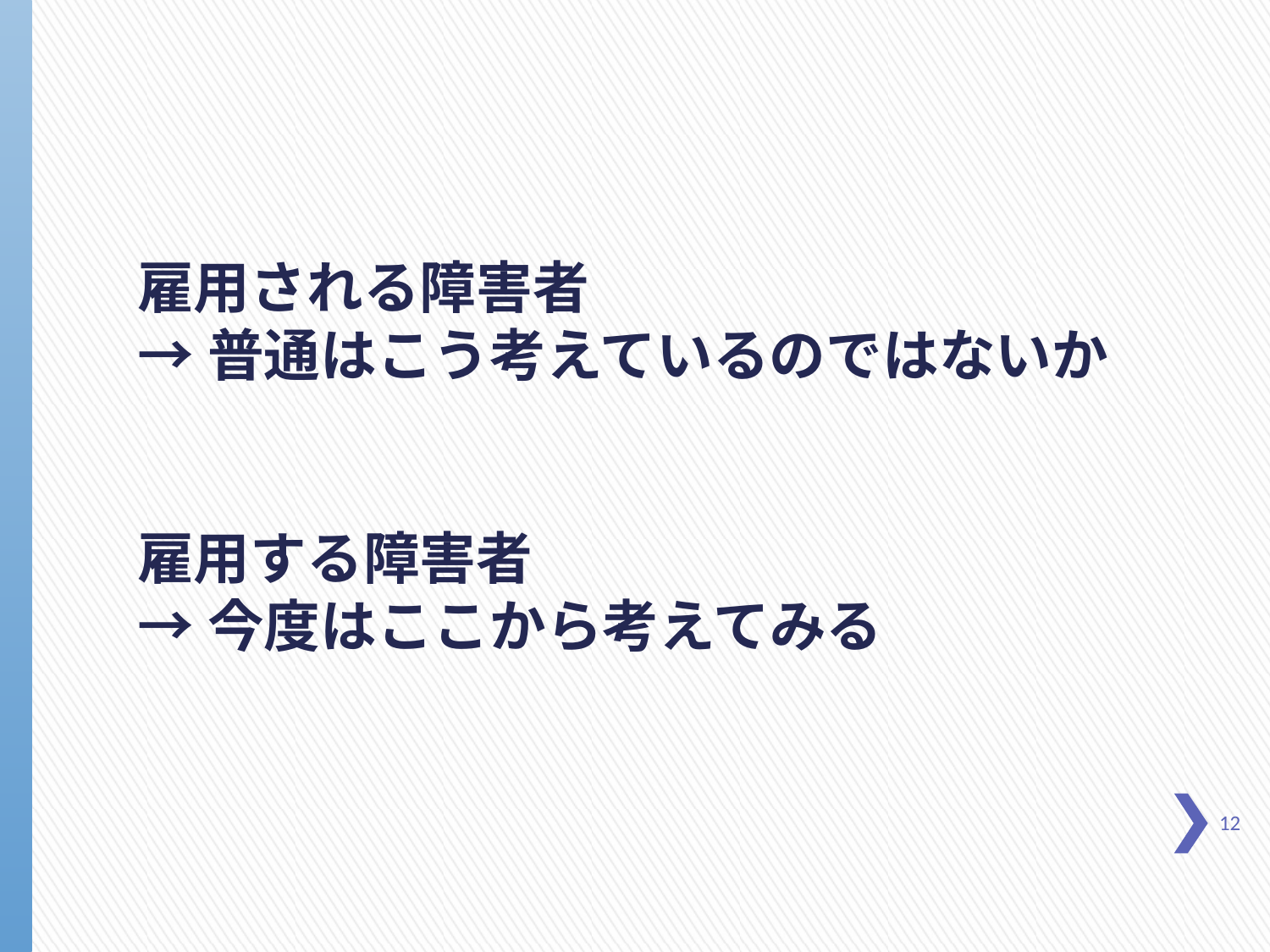

雇用される障害者
→普通はこう考えているのではないか

雇用する障害者
→今度はここから考えてみる

12